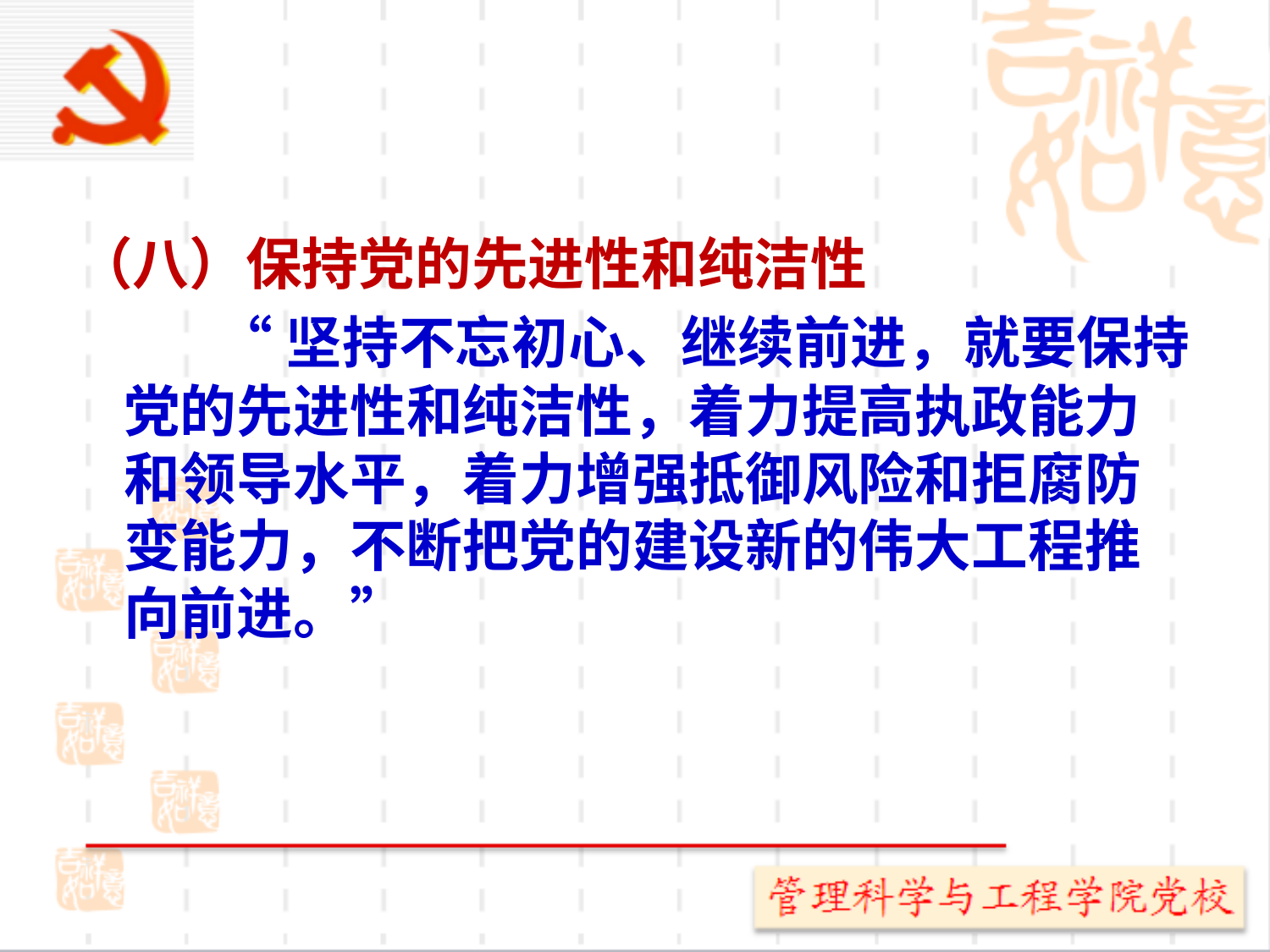

#
（八）保持党的先进性和纯洁性
           “坚持不忘初心、继续前进，就要保持党的先进性和纯洁性，着力提高执政能力和领导水平，着力增强抵御风险和拒腐防变能力，不断把党的建设新的伟大工程推向前进。”